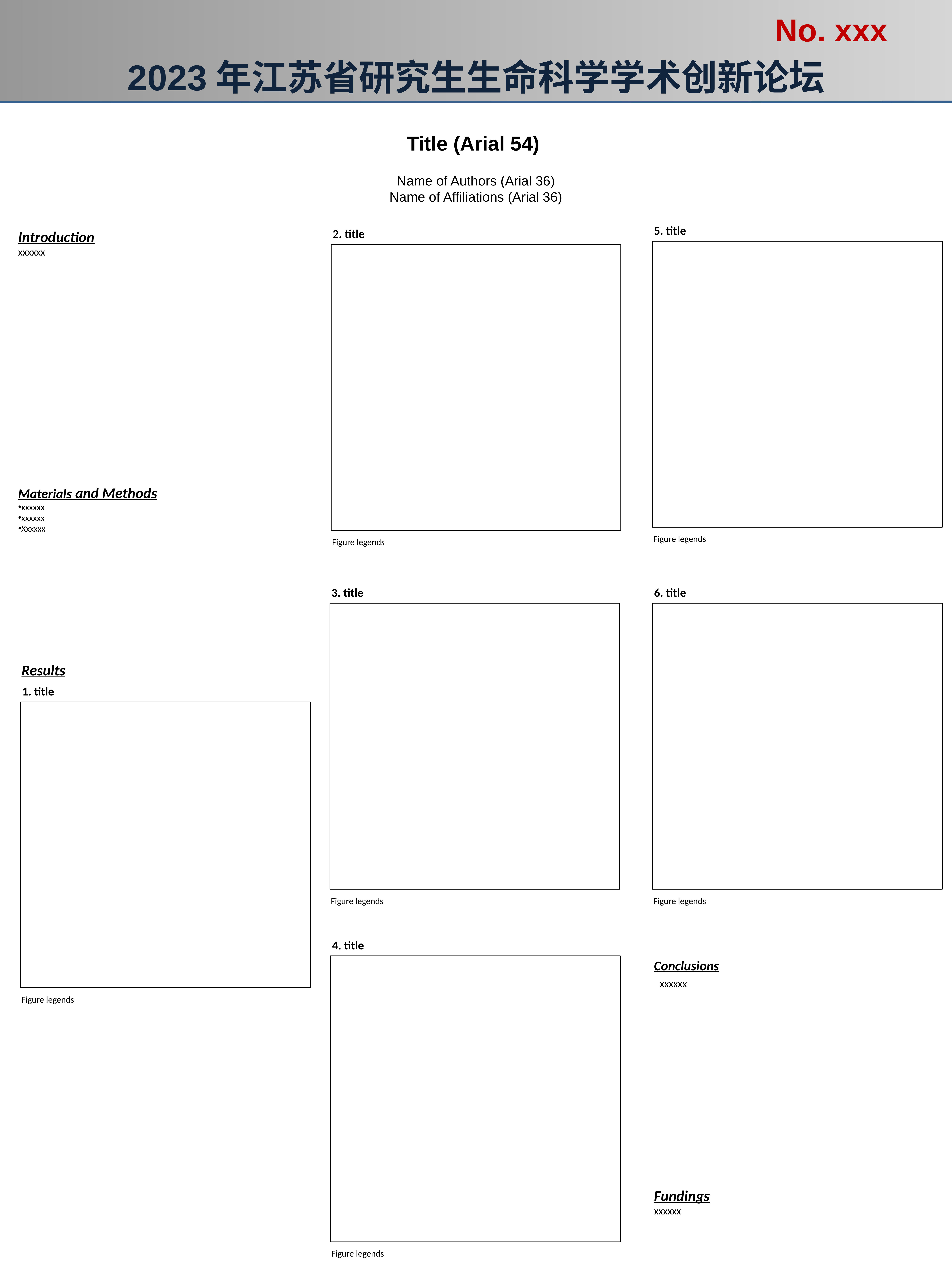

No. xxx
2023年江苏省研究生生命科学学术创新论坛
Title (Arial 54)
Name of Authors (Arial 36)
Name of Affiliations (Arial 36)
5. title

Figure legends
2. title

Figure legends
Introduction
xxxxxx
Materials and Methods
xxxxxx
xxxxxx
Xxxxxx

3. title

Figure legends
6. title

Figure legends
Results
1. title

Figure legends
4. title

Figure legends
Conclusions
xxxxxx
Fundings
xxxxxx